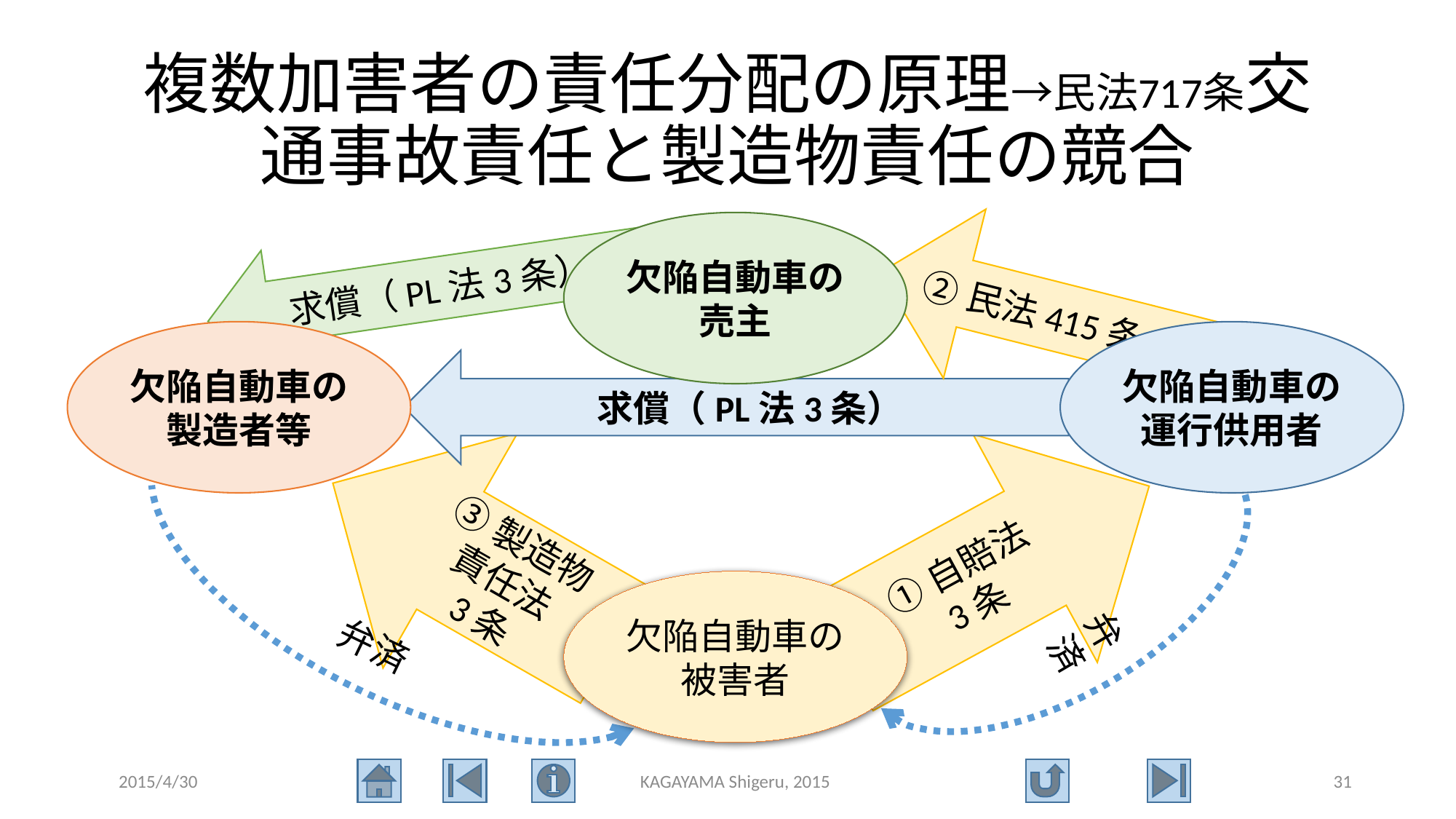

# 複数加害者の責任分配の原理→民法717条 交通事故責任と製造物責任の競合
欠陥自動車の
売主
求償（PL法3条）
②民法415条
欠陥自動車の
製造者等
欠陥自動車の
運行供用者
求償（PL法3条）
弁
済
③製造物
責任法
3条
①自賠法
3条
弁済
欠陥自動車の
被害者
2015/4/30
KAGAYAMA Shigeru, 2015
31